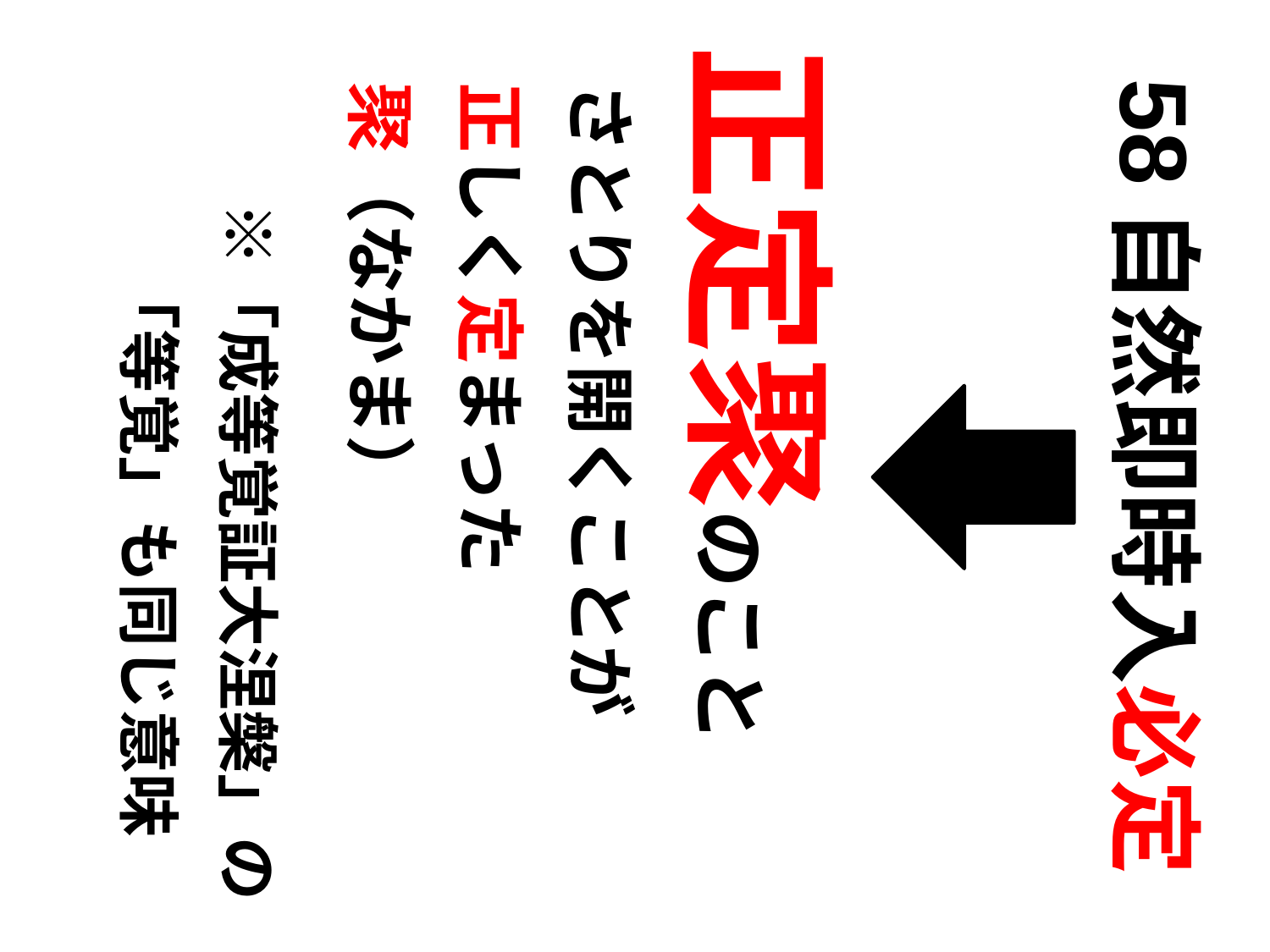

正定聚のこと
　さとりを開くことが
　正しく定まった
　聚（なかま）

　　　※「成等覚証大涅槃」の
　　　　「等覚」も同じ意味

58自然即時入必定